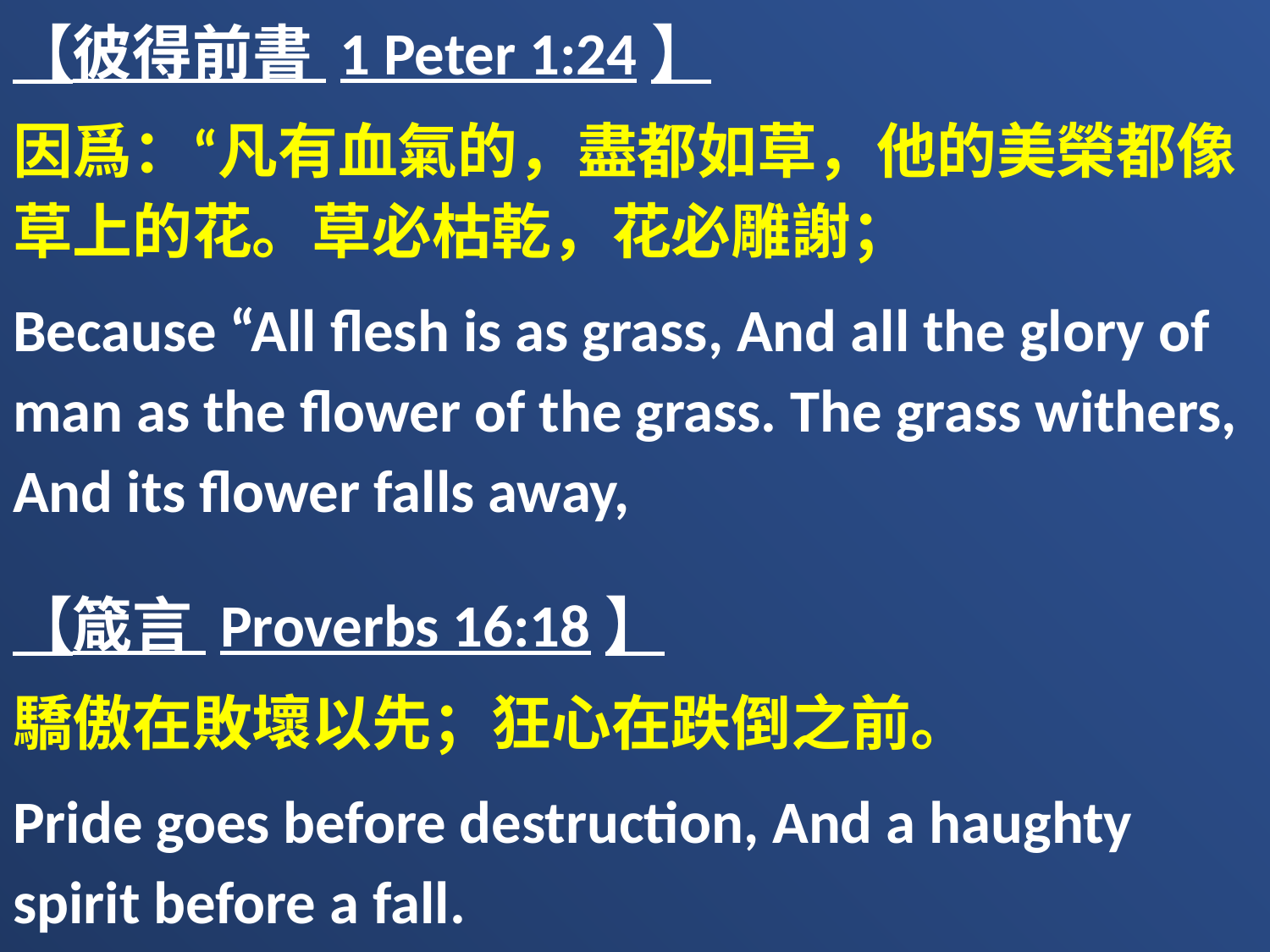

【彼得前書 1 Peter 1:24】
因爲：“凡有血氣的，盡都如草，他的美榮都像草上的花。草必枯乾，花必雕謝；
Because “All flesh is as grass, And all the glory of man as the flower of the grass. The grass withers, And its flower falls away,

【箴言 Proverbs 16:18】
驕傲在敗壞以先；狂心在跌倒之前。
Pride goes before destruction, And a haughty spirit before a fall.